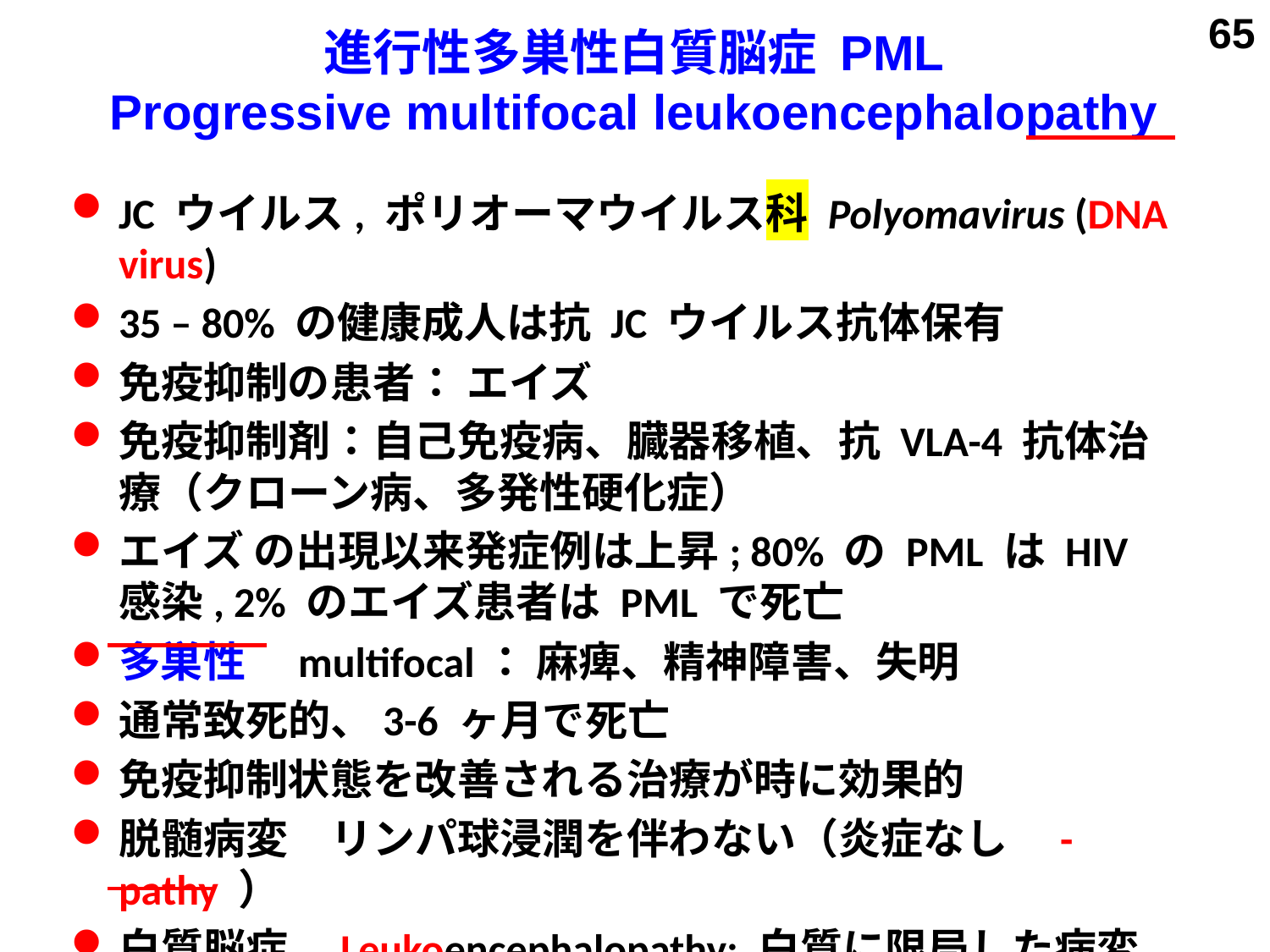

# 進行性多巣性白質脳症 PML Progressive multifocal leukoencephalopathy
65
JC ウイルス, ポリオーマウイルス科 Polyomavirus (DNA virus)
35 – 80% の健康成人は抗 JC ウイルス抗体保有
免疫抑制の患者： エイズ
免疫抑制剤：自己免疫病、臓器移植、抗 VLA-4 抗体治療（クローン病、多発性硬化症）
エイズ の出現以来発症例は上昇; 80% の PML は HIV 感染, 2% のエイズ患者は PML で死亡
多巣性　multifocal： 麻痺、精神障害、失明
通常致死的、3-6 ヶ月で死亡
免疫抑制状態を改善される治療が時に効果的
脱髄病変　リンパ球浸潤を伴わない（炎症なし　-pathy ）
白質脳症　Leukoencephalopathy: 白質に限局した病変